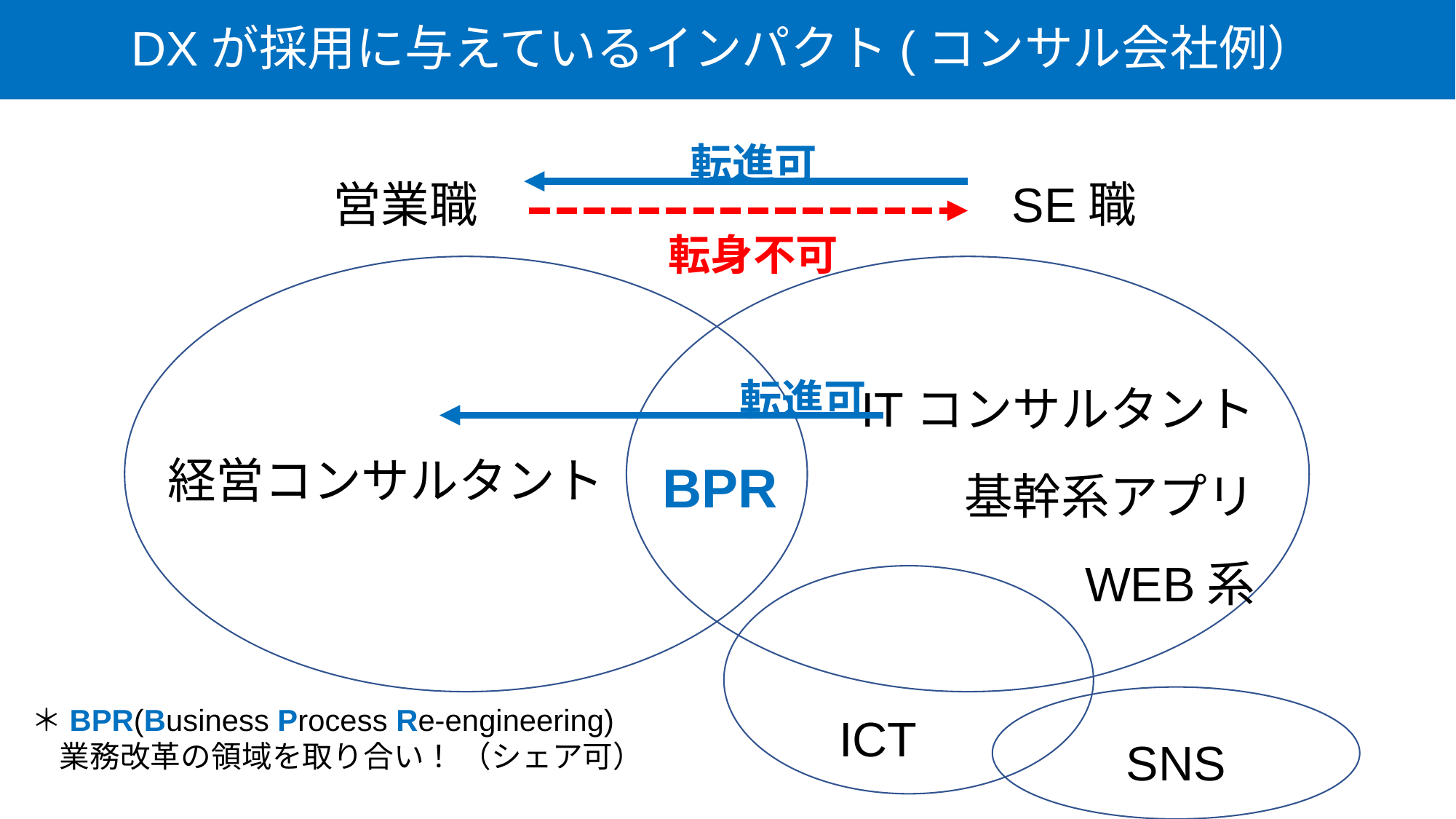

DXが採用に与えているインパクト(コンサル会社例）

転進可
営業職
SE職
転身不可

転進可
ITコンサルタント
基幹系アプリ
WEB系
経営コンサルタント
BPR

ICT

＊BPR(Business Process Re-engineering)
   業務改革の領域を取り合い！ （シェア可）
SNS